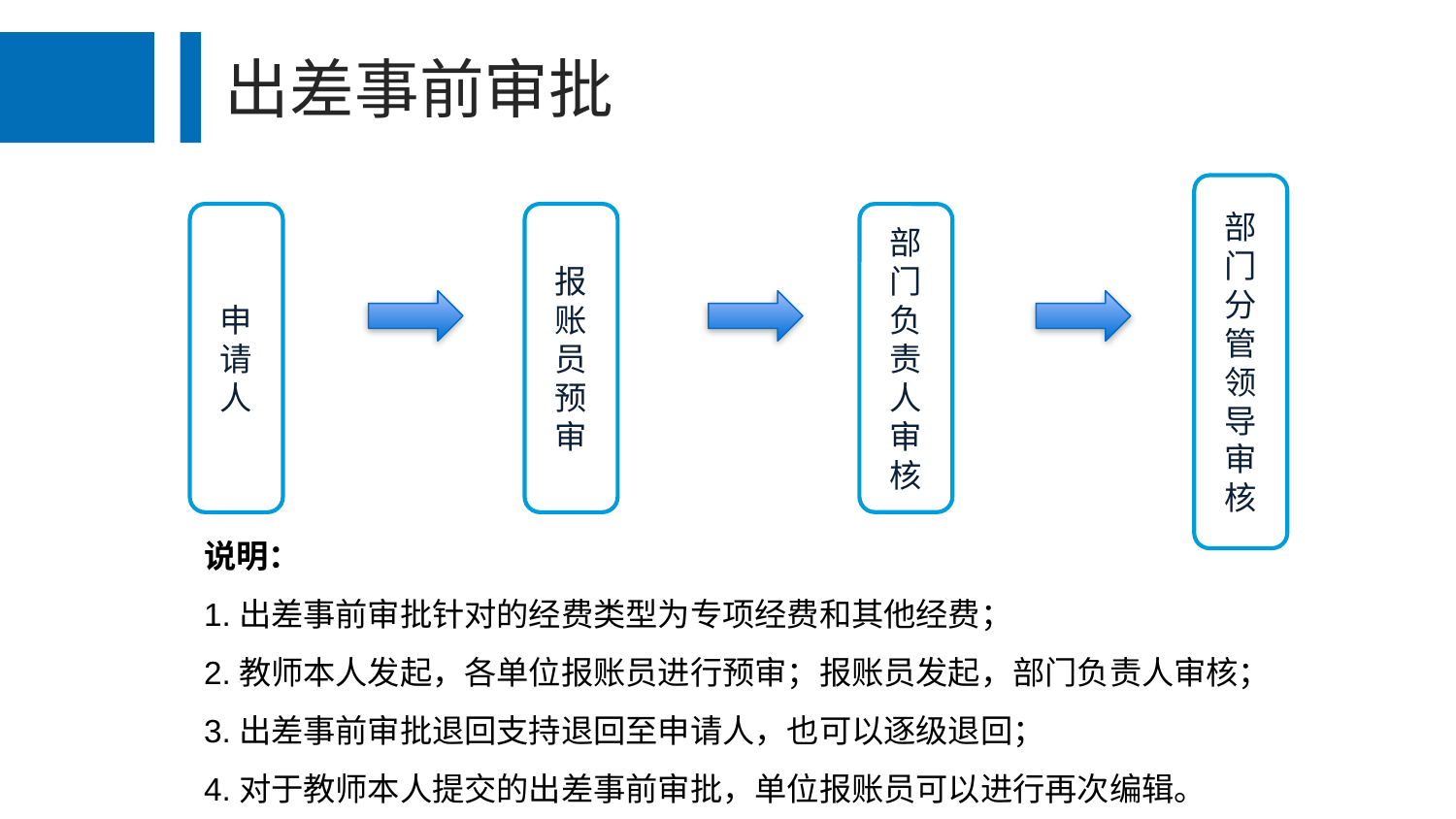

出差事前审批
部门分管领导审核
申请人
报账员预审
部门负责人审核

说明：
1.出差事前审批针对的经费类型为专项经费和其他经费；
2.教师本人发起，各单位报账员进行预审；报账员发起，部门负责人审核；
3.出差事前审批退回支持退回至申请人，也可以逐级退回；
4.对于教师本人提交的出差事前审批，单位报账员可以进行再次编辑。